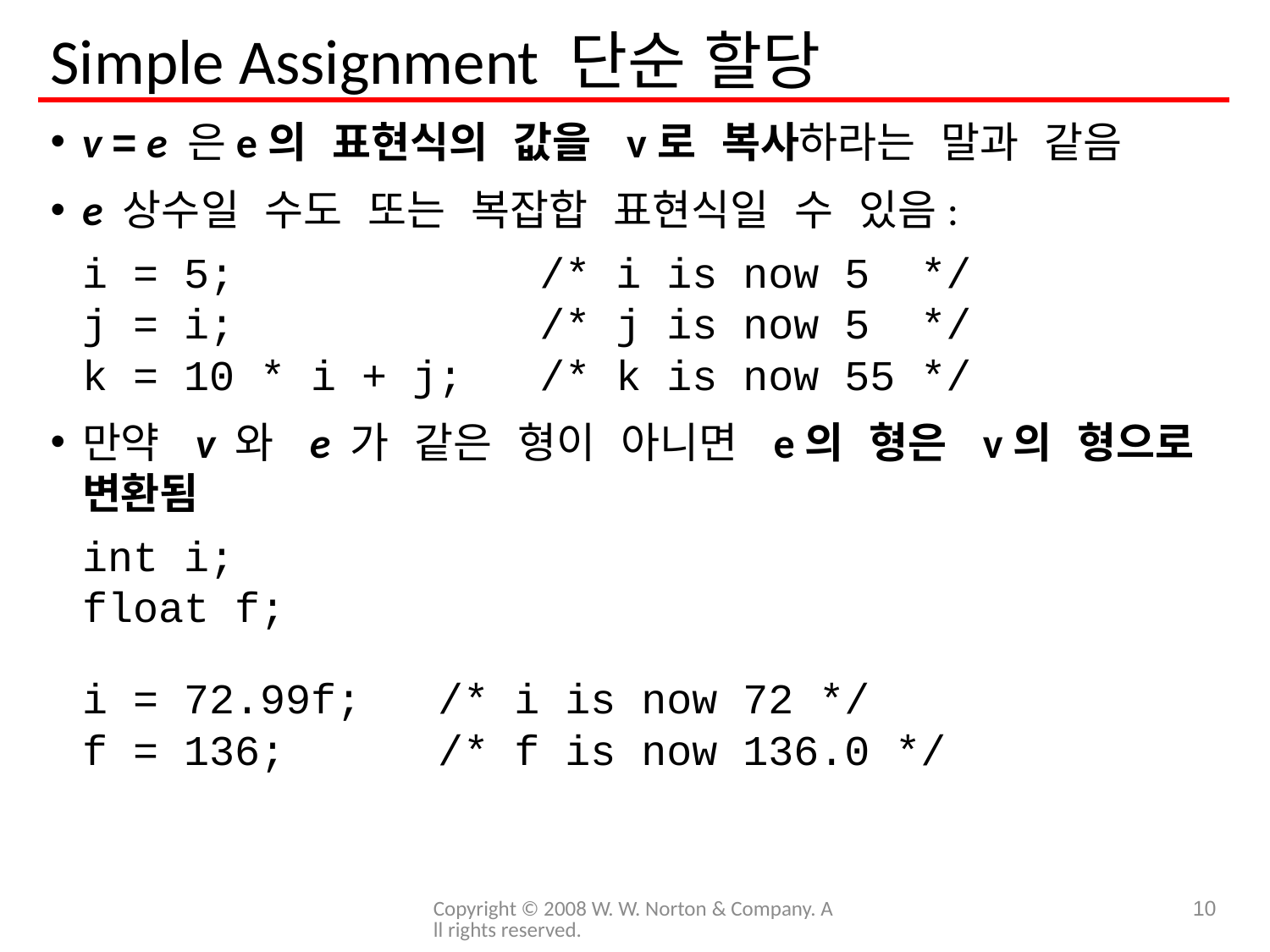

# Simple Assignment 단순 할당
v = e 은e의 표현식의 값을 v로 복사하라는 말과 같음
e 상수일 수도 또는 복잡합 표현식일 수 있음:
	i = 5;            /* i is now 5  */
	j = i;            /* j is now 5  */
	k = 10 * i + j;   /* k is now 55 */
만약 v 와 e 가 같은 형이 아니면 e의 형은 v의 형으로 변환됨
	int i;
	float f;

	i = 72.99f;   /* i is now 72 */
	f = 136;      /* f is now 136.0 */

Copyright © 2008 W. W. Norton & Company. All rights reserved.
10